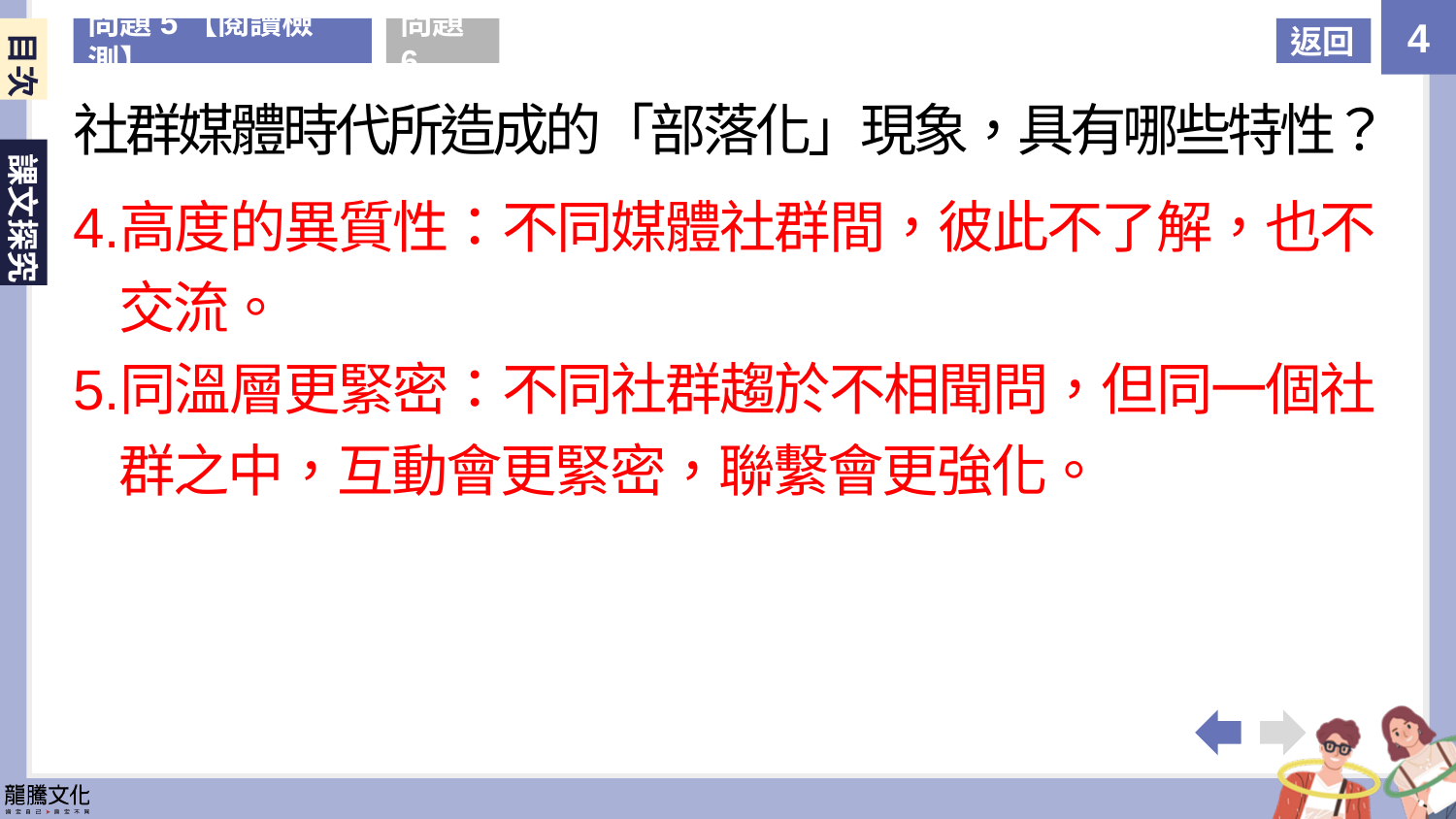

目次
問題5【閱讀檢測】
問題6
返回
社群媒體時代所造成的「部落化」現象，具有哪些特性？
高度的異質性：不同媒體社群間，彼此不了解，也不交流。
同溫層更緊密：不同社群趨於不相聞問，但同一個社群之中，互動會更緊密，聯繫會更強化。